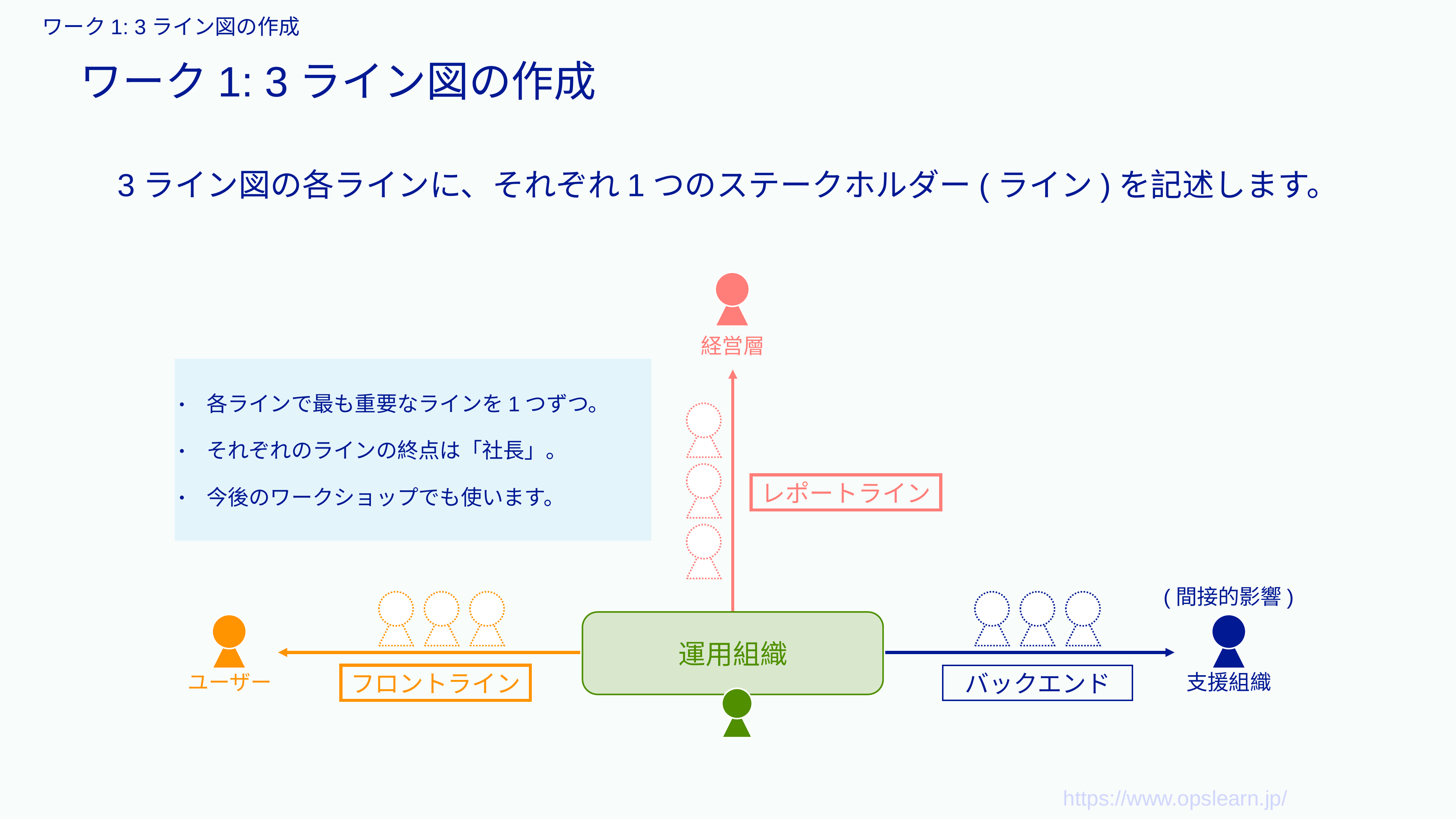

ワーク1: 3ライン図の作成
# ワーク1: 3ライン図の作成
3ライン図の各ラインに、それぞれ1つのステークホルダー(ライン)を記述します。

経営層
各ラインで最も重要なラインを1つずつ。
それぞれのラインの終点は「社長」。
今後のワークショップでも使います。

レポートライン

(間接的影響)

運用組織

フロントライン
バックエンド
ユーザー
支援組織